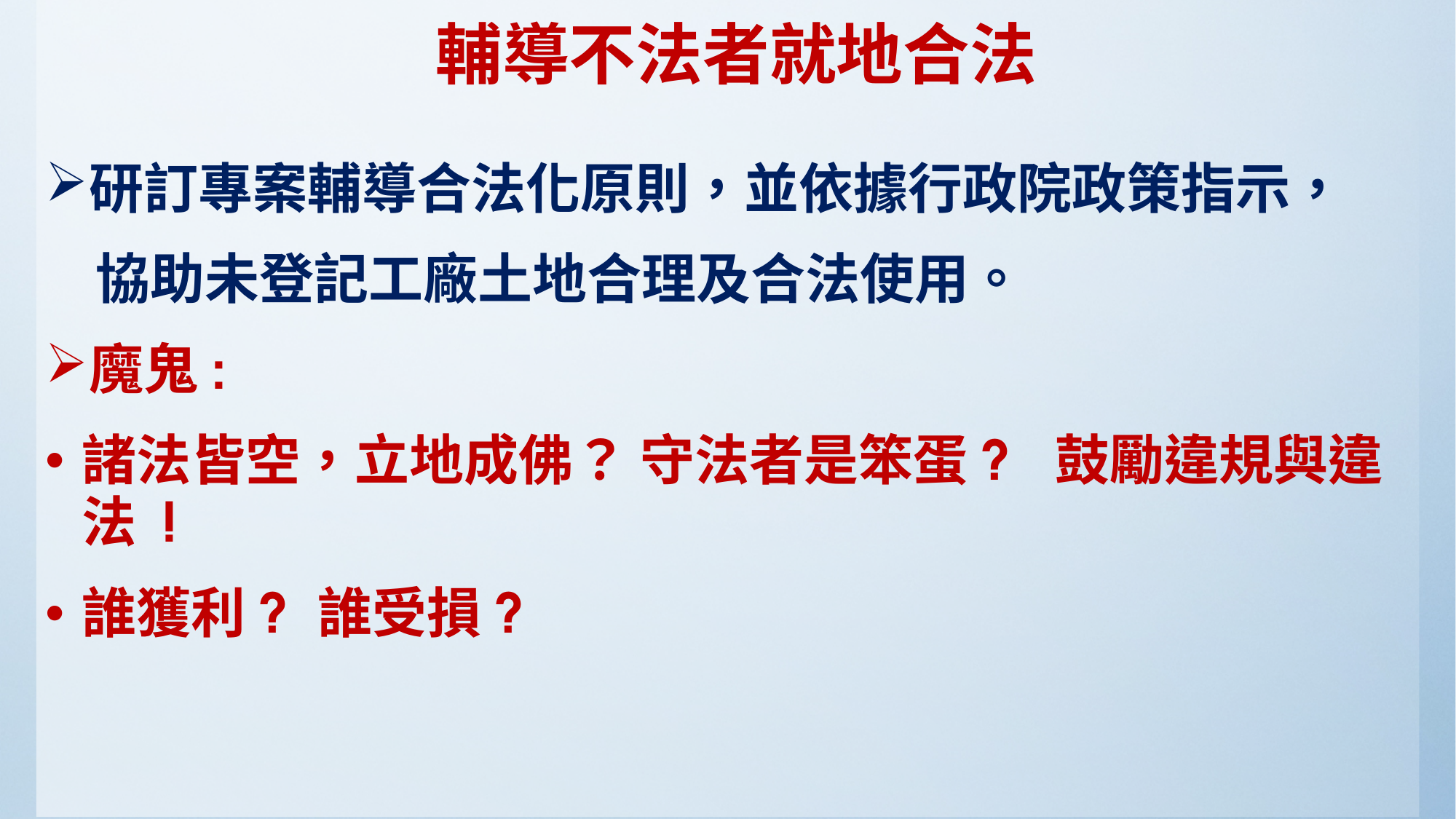

# 輔導不法者就地合法
研訂專案輔導合法化原則，並依據行政院政策指示，
   協助未登記工廠土地合理及合法使用。
魔鬼:
諸法皆空，立地成佛？ 守法者是笨蛋?  鼓勵違規與違法 !
誰獲利? 誰受損?